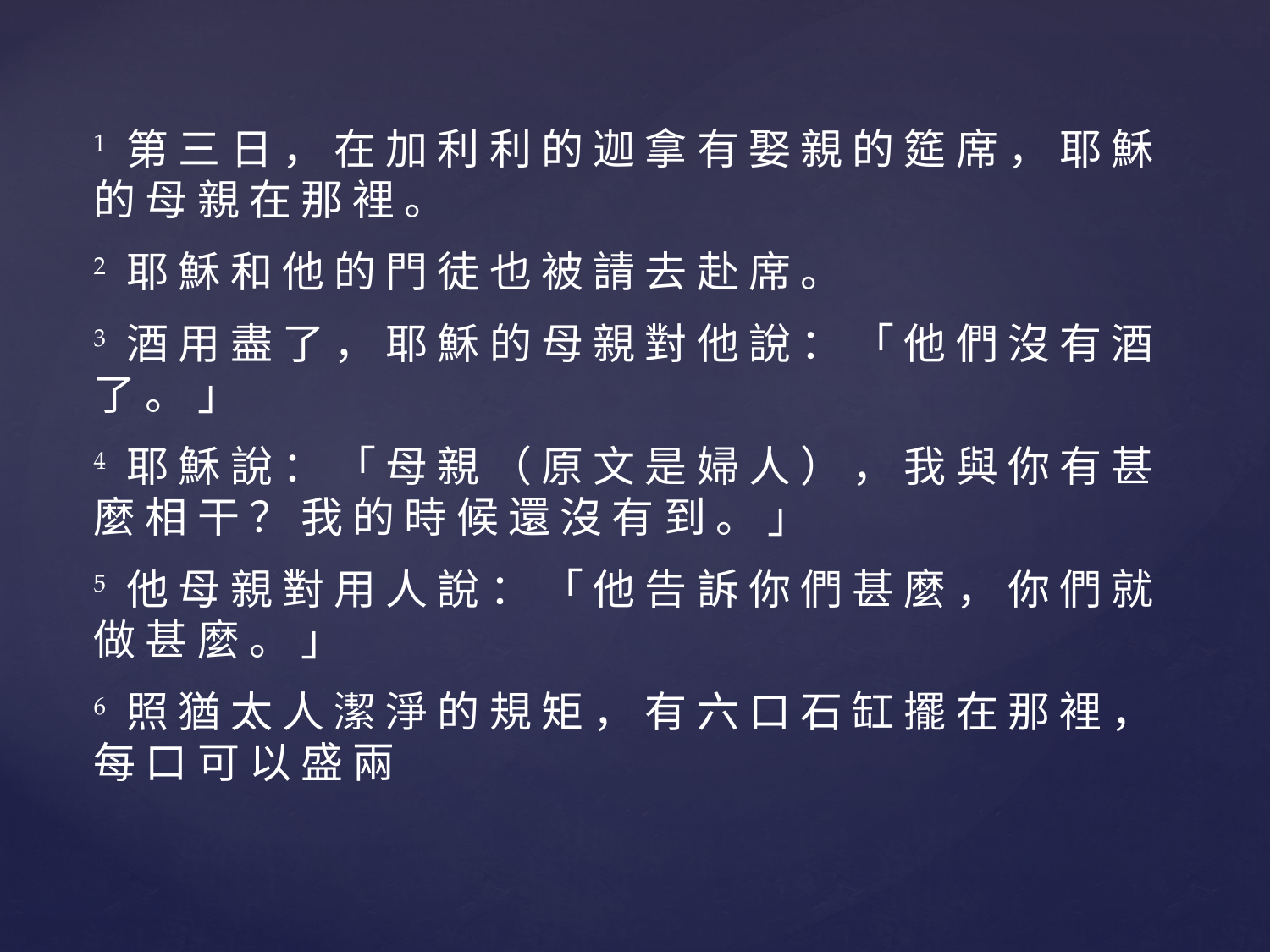

1 第 三 日 ， 在 加 利 利 的 迦 拿 有 娶 親 的 筵 席 ， 耶 穌 的 母 親 在 那 裡 。
2 耶 穌 和 他 的 門 徒 也 被 請 去 赴 席 。
3 酒 用 盡 了 ， 耶 穌 的 母 親 對 他 說 ： 「 他 們 沒 有 酒 了 。 」
4 耶 穌 說 ： 「 母 親 （ 原 文 是 婦 人 ） ， 我 與 你 有 甚 麼 相 干 ？ 我 的 時 候 還 沒 有 到 。 」
5 他 母 親 對 用 人 說 ： 「 他 告 訴 你 們 甚 麼 ， 你 們 就 做 甚 麼 。 」
6 照 猶 太 人 潔 淨 的 規 矩 ， 有 六 口 石 缸 擺 在 那 裡 ， 每 口 可 以 盛 兩